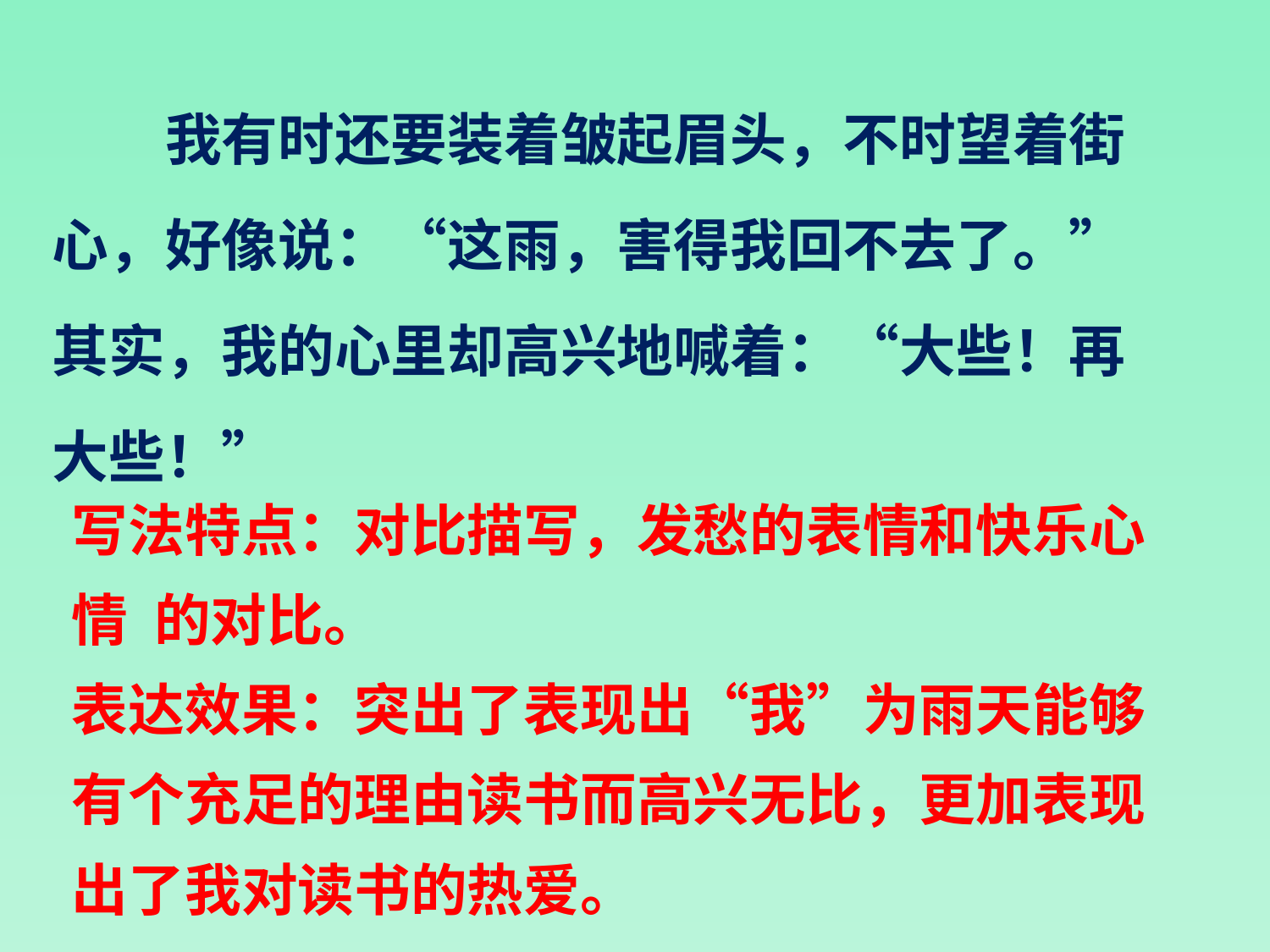

我有时还要装着皱起眉头，不时望着街心，好像说：“这雨，害得我回不去了。”其实，我的心里却高兴地喊着：“大些！再大些！”

写法特点：对比描写，发愁的表情和快乐心情  的对比。
表达效果：突出了表现出“我”为雨天能够有个充足的理由读书而高兴无比，更加表现出了我对读书的热爱。